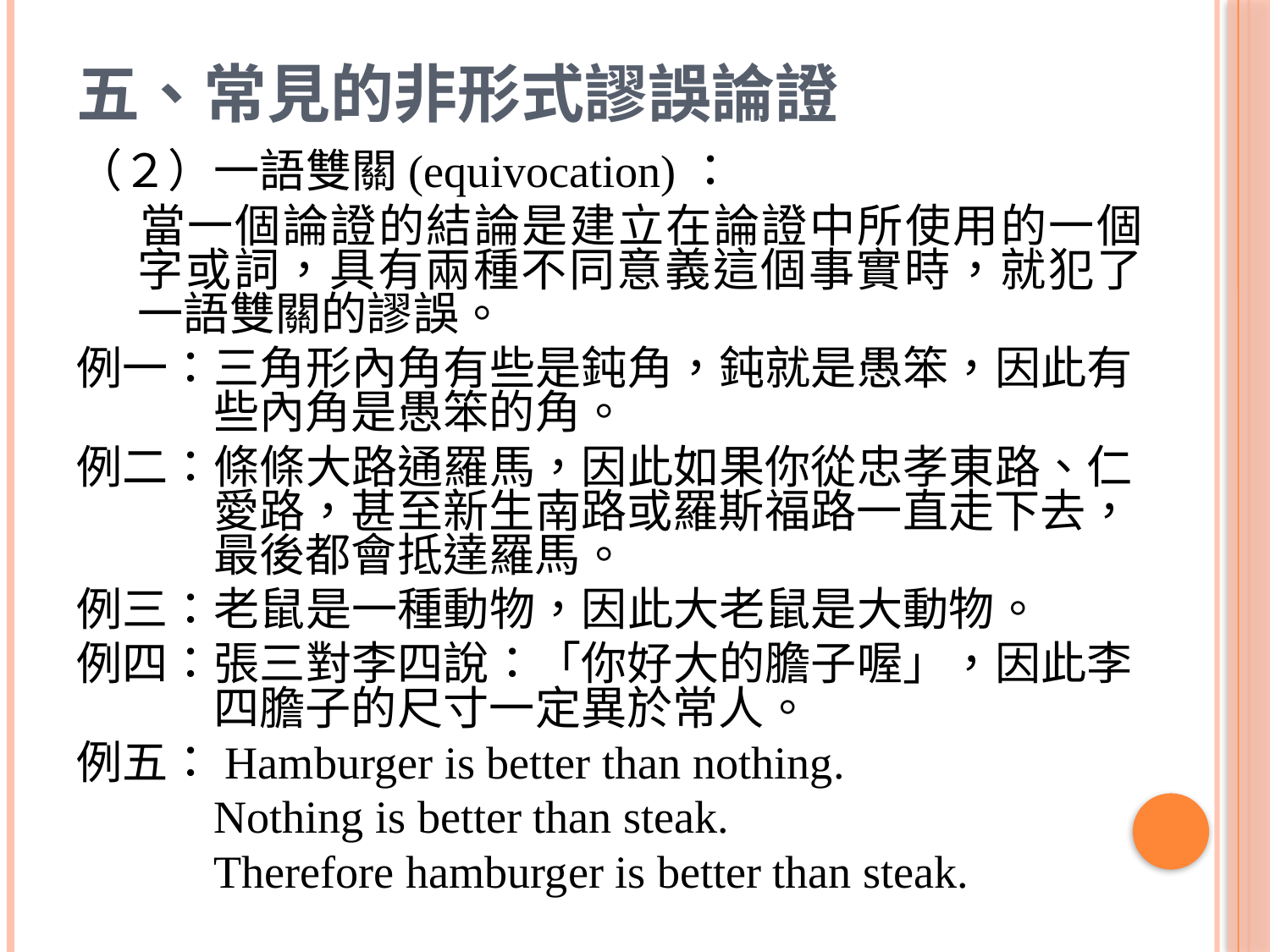

# 五、常見的非形式謬誤論證
（２）一語雙關(equivocation)：
	當一個論證的結論是建立在論證中所使用的一個字或詞，具有兩種不同意義這個事實時，就犯了一語雙關的謬誤。
例一：三角形內角有些是鈍角，鈍就是愚笨，因此有些內角是愚笨的角。
例二：條條大路通羅馬，因此如果你從忠孝東路、仁愛路，甚至新生南路或羅斯福路一直走下去，最後都會抵達羅馬。
例三：老鼠是一種動物，因此大老鼠是大動物。
例四：張三對李四說：「你好大的膽子喔」，因此李四膽子的尺寸一定異於常人。
例五：Hamburger is better than nothing.
            Nothing is better than steak.
            Therefore hamburger is better than steak.